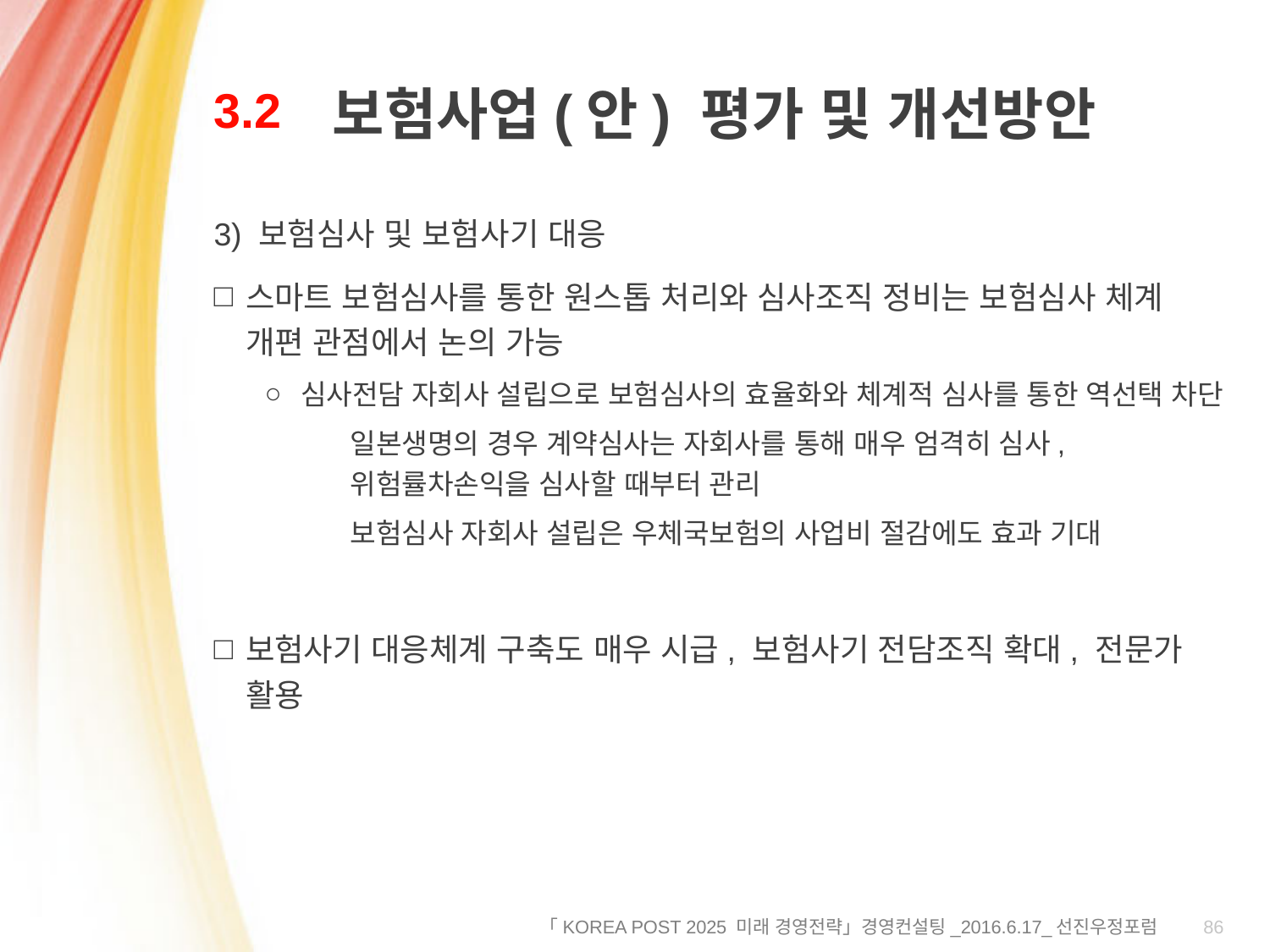

# 3.2
보험사업(안) 평가 및 개선방안
3) 보험심사 및 보험사기 대응
스마트 보험심사를 통한 원스톱 처리와 심사조직 정비는 보험심사 체계 개편 관점에서 논의 가능
심사전담 자회사 설립으로 보험심사의 효율화와 체계적 심사를 통한 역선택 차단
일본생명의 경우 계약심사는 자회사를 통해 매우 엄격히 심사, 위험률차손익을 심사할 때부터 관리
보험심사 자회사 설립은 우체국보험의 사업비 절감에도 효과 기대

보험사기 대응체계 구축도 매우 시급, 보험사기 전담조직 확대, 전문가 활용
86